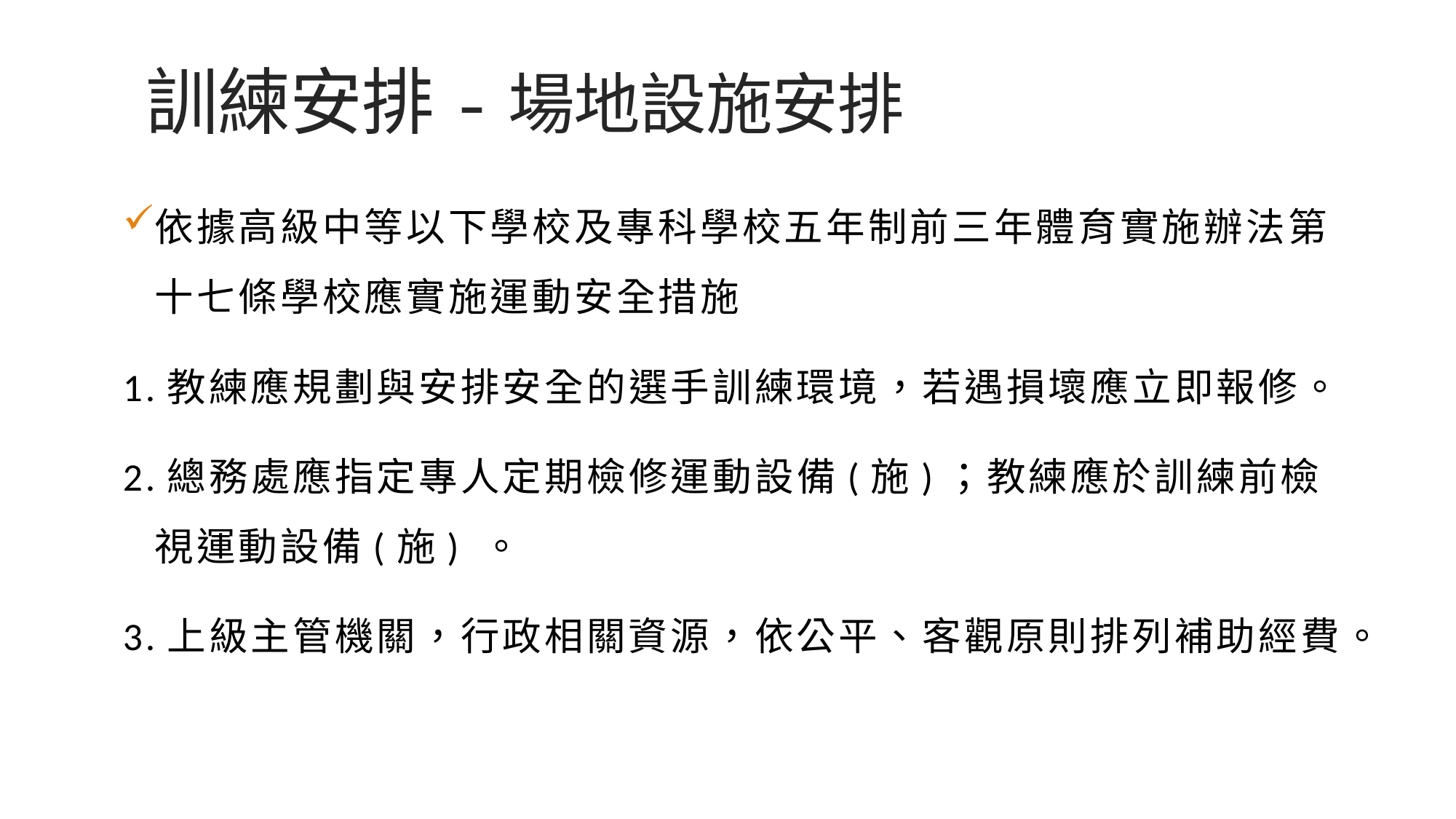

# 訓練安排-場地設施安排
依據高級中等以下學校及專科學校五年制前三年體育實施辦法第十七條學校應實施運動安全措施
1.教練應規劃與安排安全的選手訓練環境，若遇損壞應立即報修。
2.總務處應指定專人定期檢修運動設備(施)；教練應於訓練前檢視運動設備(施) 。
3.上級主管機關，行政相關資源，依公平、客觀原則排列補助經費。
19